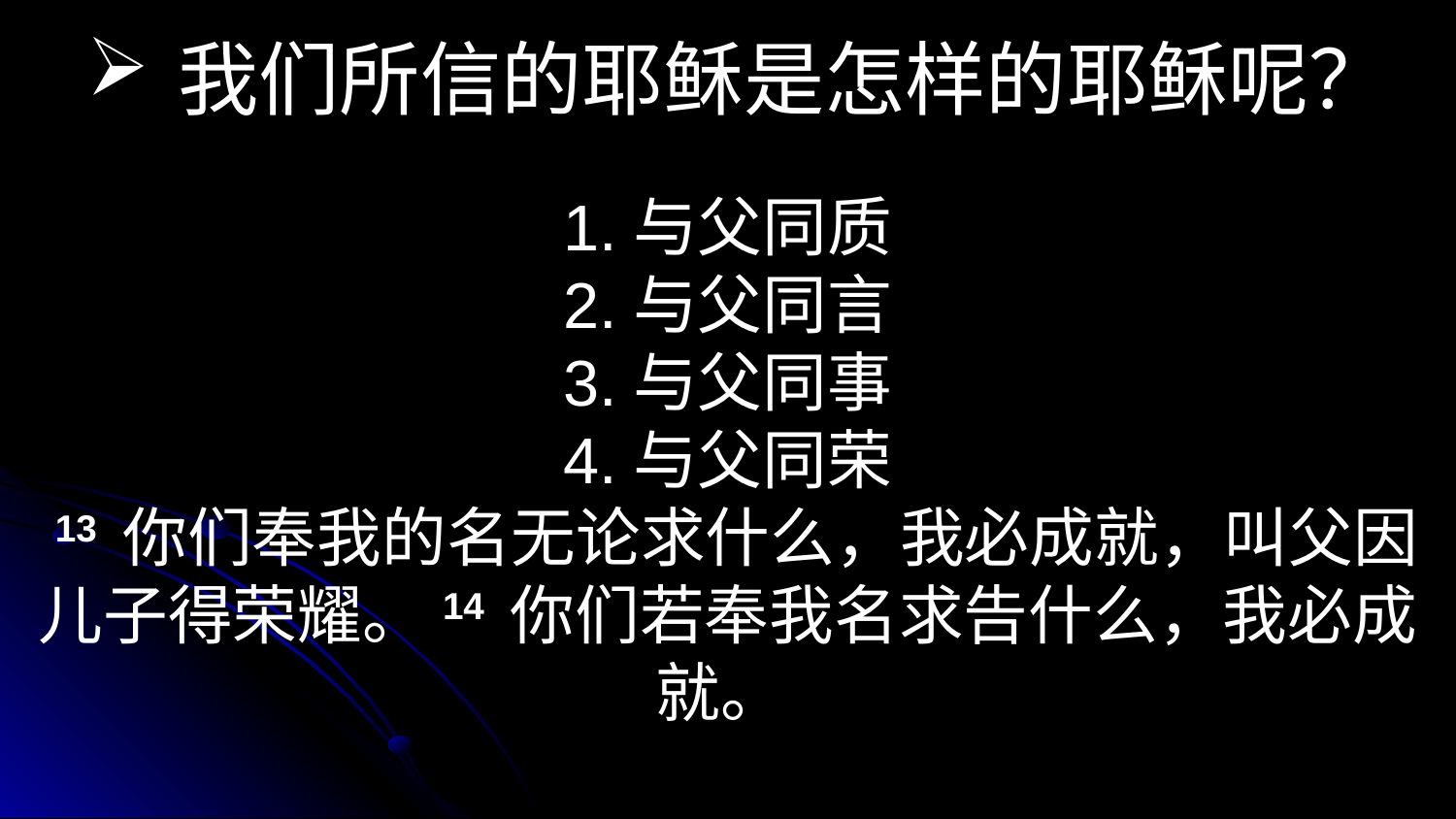

我们所信的耶稣是怎样的耶稣呢？
1.与父同质
2.与父同言
3.与父同事
4.与父同荣
 13 你们奉我的名无论求什么，我必成就，叫父因儿子得荣耀。14 你们若奉我名求告什么，我必成就。